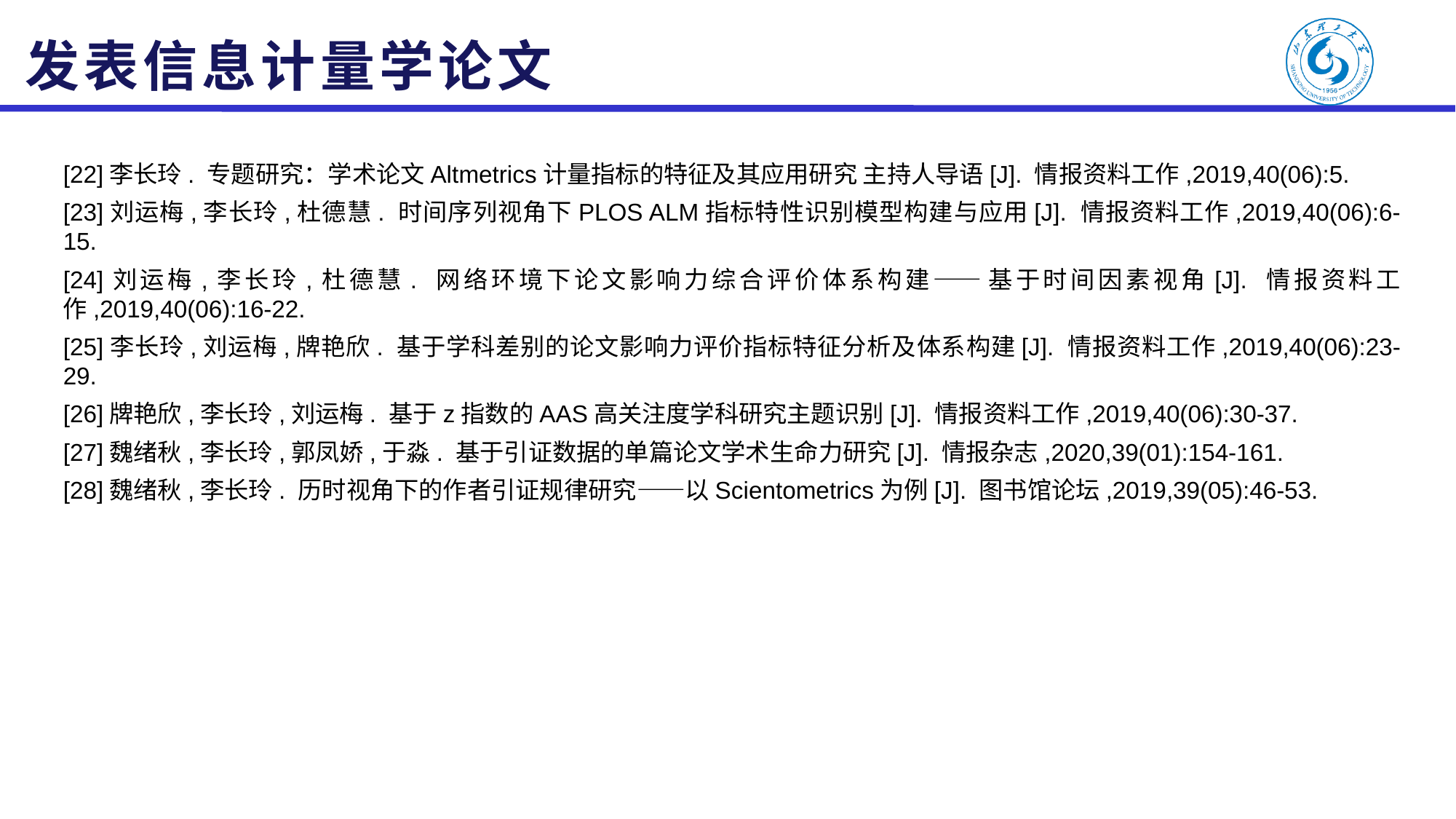

# 发表信息计量学论文
[22]李长玲. 专题研究：学术论文Altmetrics计量指标的特征及其应用研究 主持人导语[J]. 情报资料工作,2019,40(06):5.
[23]刘运梅,李长玲,杜德慧. 时间序列视角下PLOS ALM指标特性识别模型构建与应用[J]. 情报资料工作,2019,40(06):6-15.
[24]刘运梅,李长玲,杜德慧. 网络环境下论文影响力综合评价体系构建——基于时间因素视角[J]. 情报资料工作,2019,40(06):16-22.
[25]李长玲,刘运梅,牌艳欣. 基于学科差别的论文影响力评价指标特征分析及体系构建[J]. 情报资料工作,2019,40(06):23-29.
[26]牌艳欣,李长玲,刘运梅. 基于z指数的AAS高关注度学科研究主题识别[J]. 情报资料工作,2019,40(06):30-37.
[27]魏绪秋,李长玲,郭凤娇,于淼. 基于引证数据的单篇论文学术生命力研究[J]. 情报杂志,2020,39(01):154-161.
[28]魏绪秋,李长玲. 历时视角下的作者引证规律研究——以Scientometrics为例[J]. 图书馆论坛,2019,39(05):46-53.